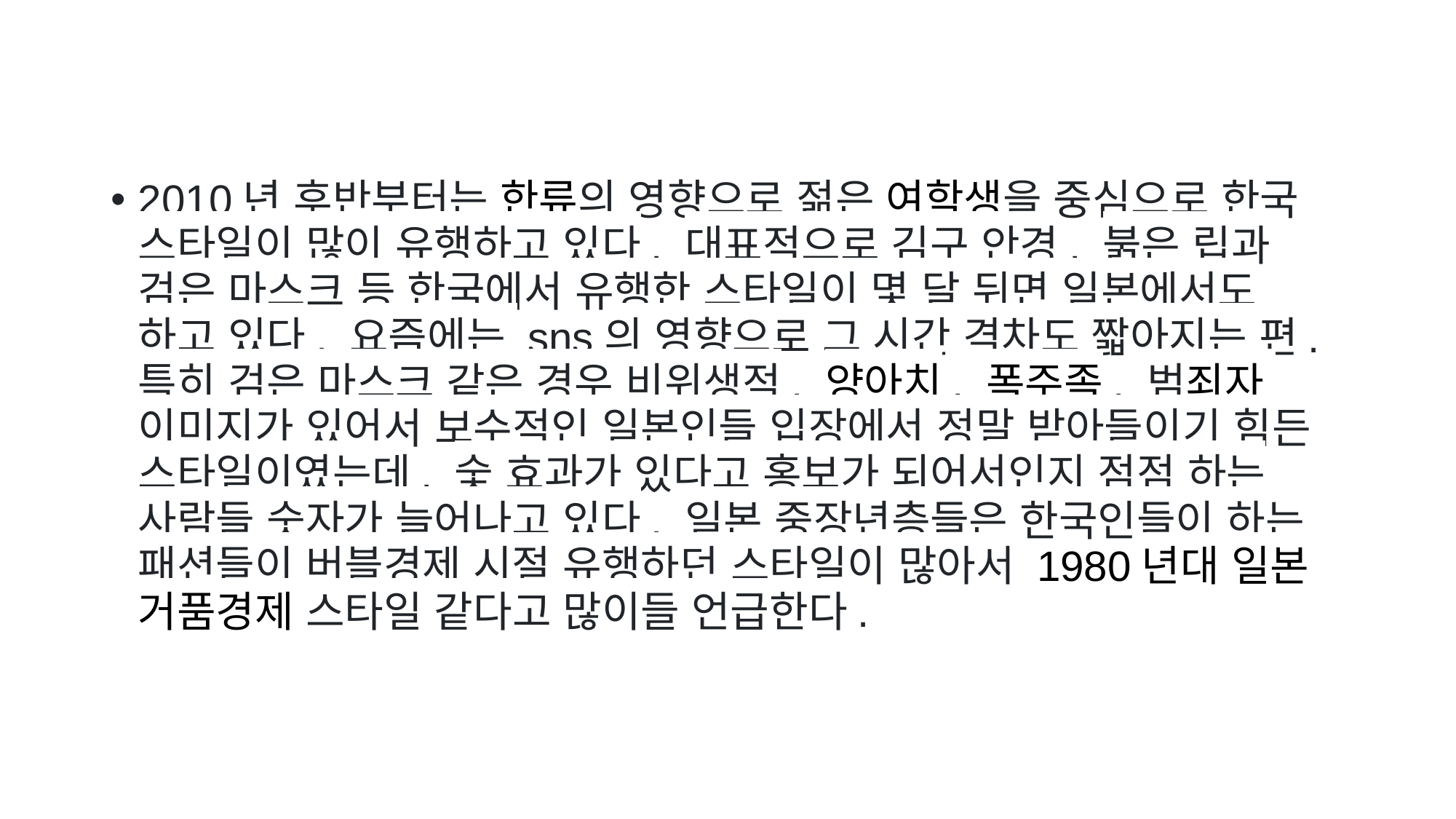

#
2010년 후반부터는 한류의 영향으로 젊은 여학생을 중심으로 한국 스타일이 많이 유행하고 있다. 대표적으로 김구 안경, 붉은 립과 검은 마스크 등 한국에서 유행한 스타일이 몇 달 뒤면 일본에서도 하고 있다. 요즘에는 sns의 영향으로 그 시간 격차도 짧아지는 편. 특히 검은 마스크 같은 경우 비위생적, 양아치, 폭주족, 범죄자 이미지가 있어서 보수적인 일본인들 입장에서 정말 받아들이기 힘든 스타일이였는데, 숯 효과가 있다고 홍보가 되어서인지 점점 하는 사람들 숫자가 늘어나고 있다. 일본 중장년층들은 한국인들이 하는 패션들이 버블경제 시절 유행하던 스타일이 많아서 1980년대 일본 거품경제 스타일 같다고 많이들 언급한다.